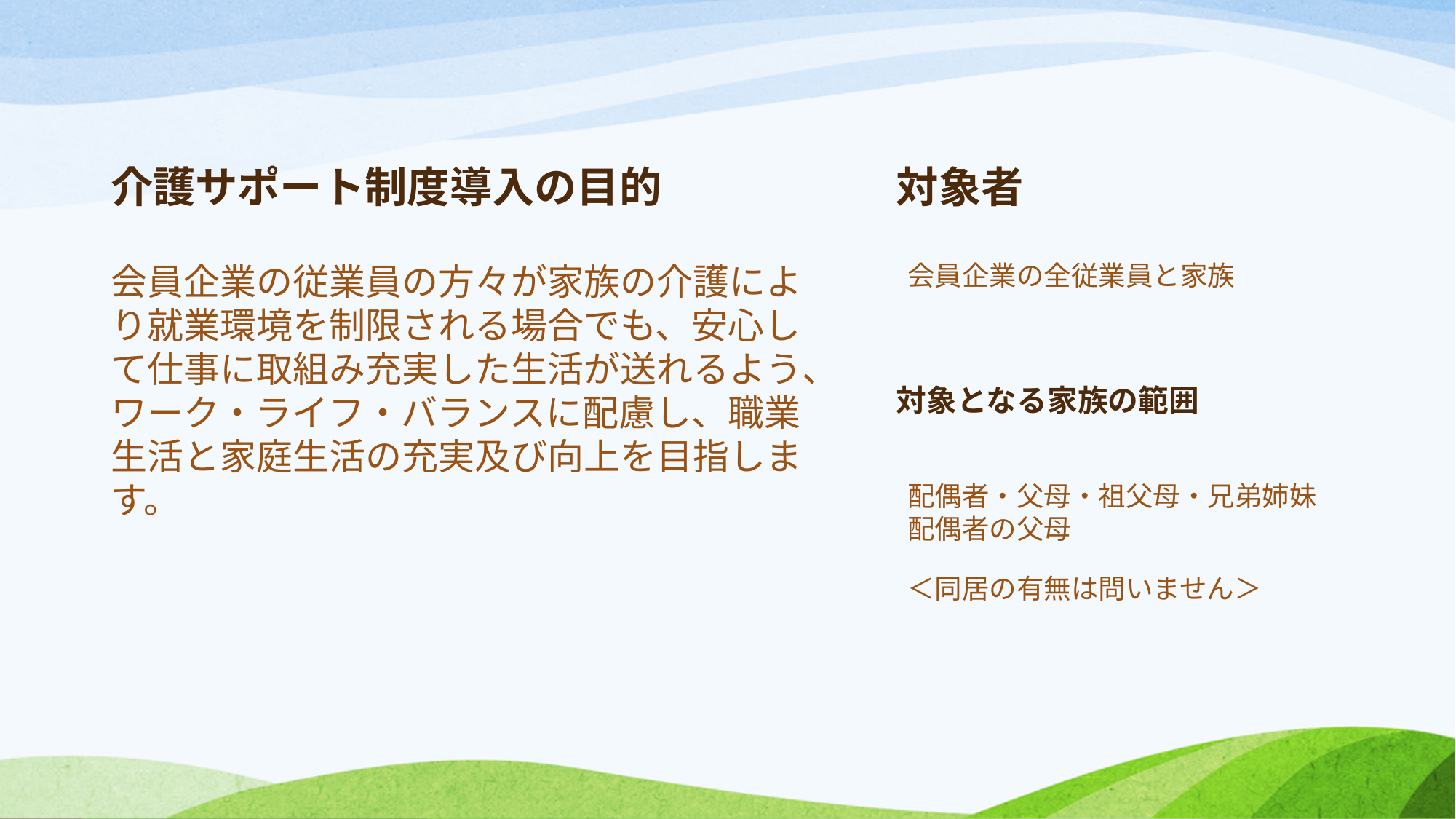

介護サポート制度導入の目的
対象者
会員企業の従業員の方々が家族の介護により就業環境を制限される場合でも、安心して仕事に取組み充実した生活が送れるよう、ワーク・ライフ・バランスに配慮し、職業生活と家庭生活の充実及び向上を目指します。
会員企業の全従業員と家族
対象となる家族の範囲
配偶者・父母・祖父母・兄弟姉妹
配偶者の父母
＜同居の有無は問いません＞